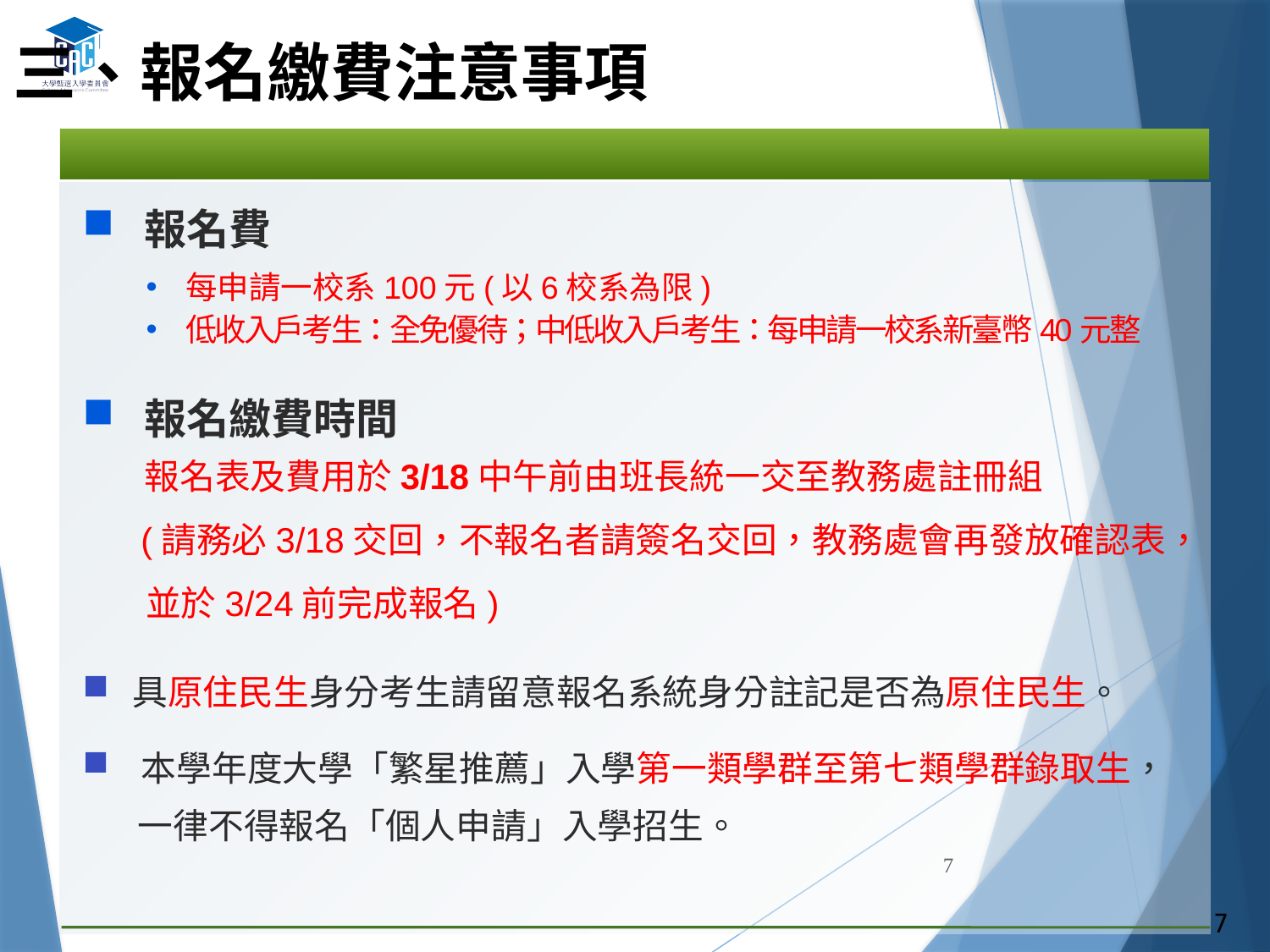

三、報名繳費注意事項

報名費
每申請一校系100元(以6校系為限)
低收入戶考生：全免優待；中低收入戶考生：每申請一校系新臺幣40元整
報名繳費時間
報名表及費用於3/18中午前由班長統一交至教務處註冊組
      (請務必3/18交回，不報名者請簽名交回，教務處會再發放確認表，
       並於3/24前完成報名)

具原住民生身分考生請留意報名系統身分註記是否為原住民生。

   本學年度大學「繁星推薦」入學第一類學群至第七類學群錄取生，
      一律不得報名「個人申請」入學招生。

7